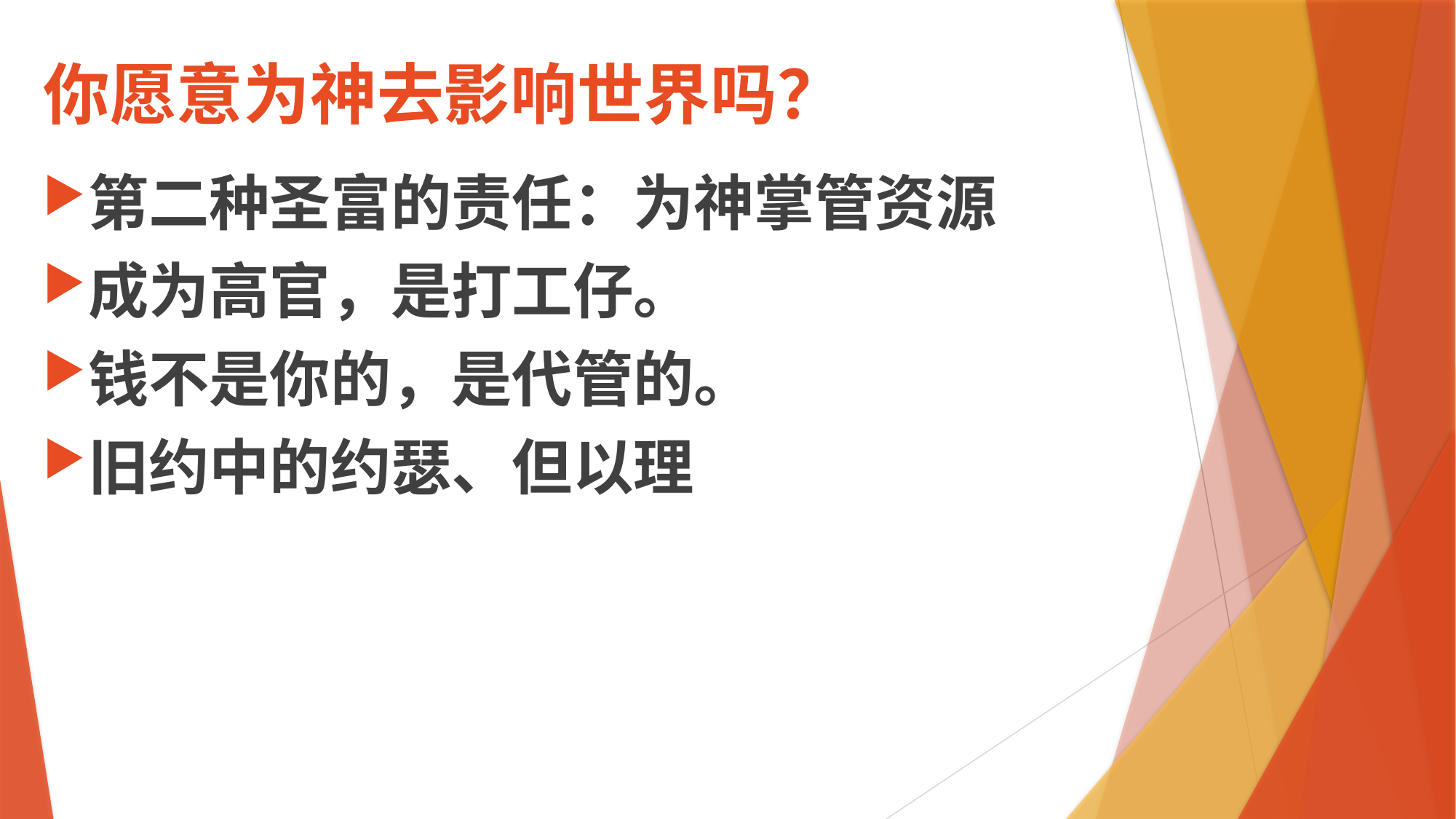

# 你愿意为神去影响世界吗？
第二种圣富的责任：为神掌管资源
成为高官，是打工仔。
钱不是你的，是代管的。
旧约中的约瑟、但以理